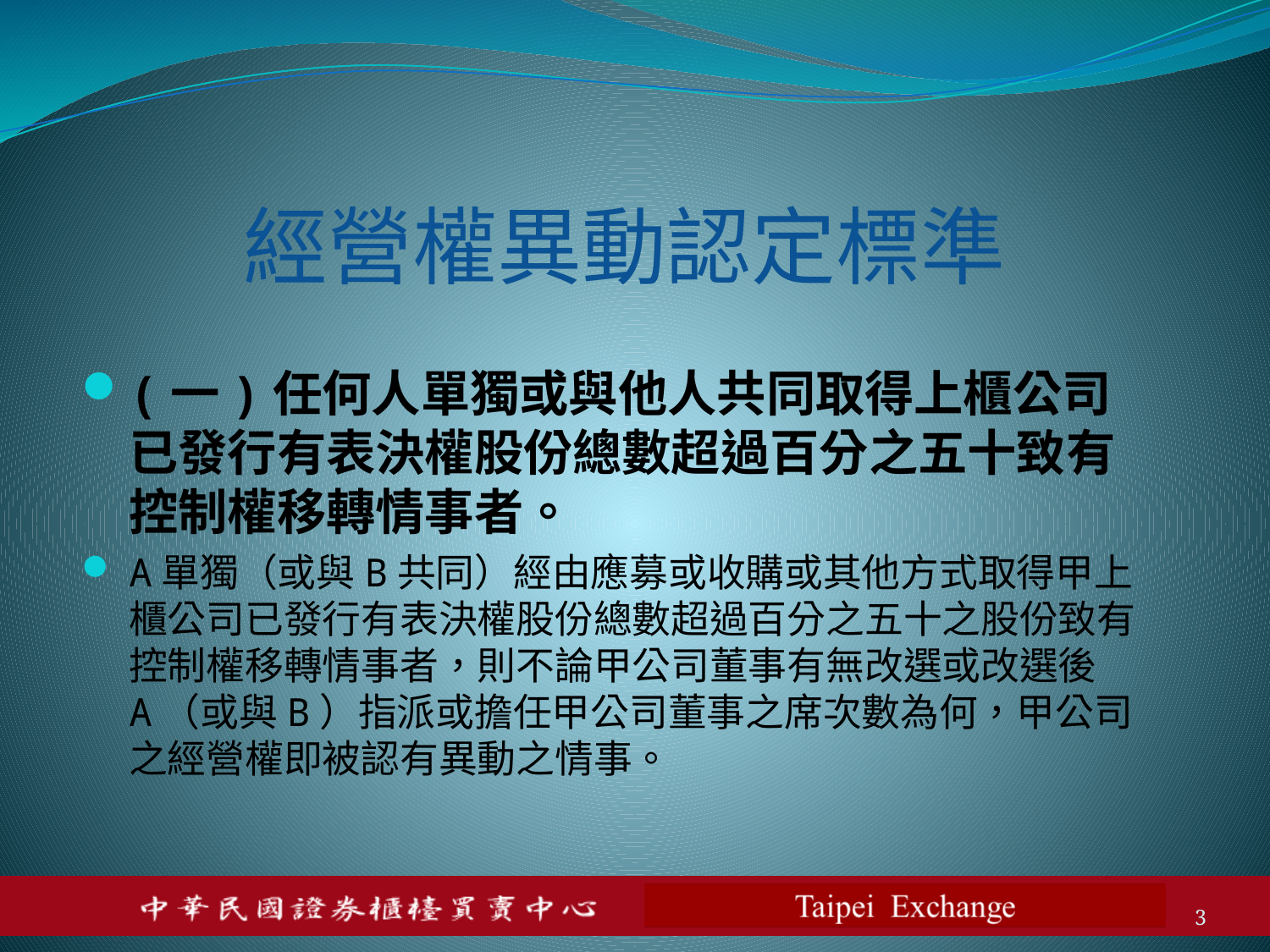

# 經營權異動認定標準
(一)任何人單獨或與他人共同取得上櫃公司已發行有表決權股份總數超過百分之五十致有控制權移轉情事者。
A單獨（或與B共同）經由應募或收購或其他方式取得甲上櫃公司已發行有表決權股份總數超過百分之五十之股份致有控制權移轉情事者，則不論甲公司董事有無改選或改選後A（或與B）指派或擔任甲公司董事之席次數為何，甲公司之經營權即被認有異動之情事。

3